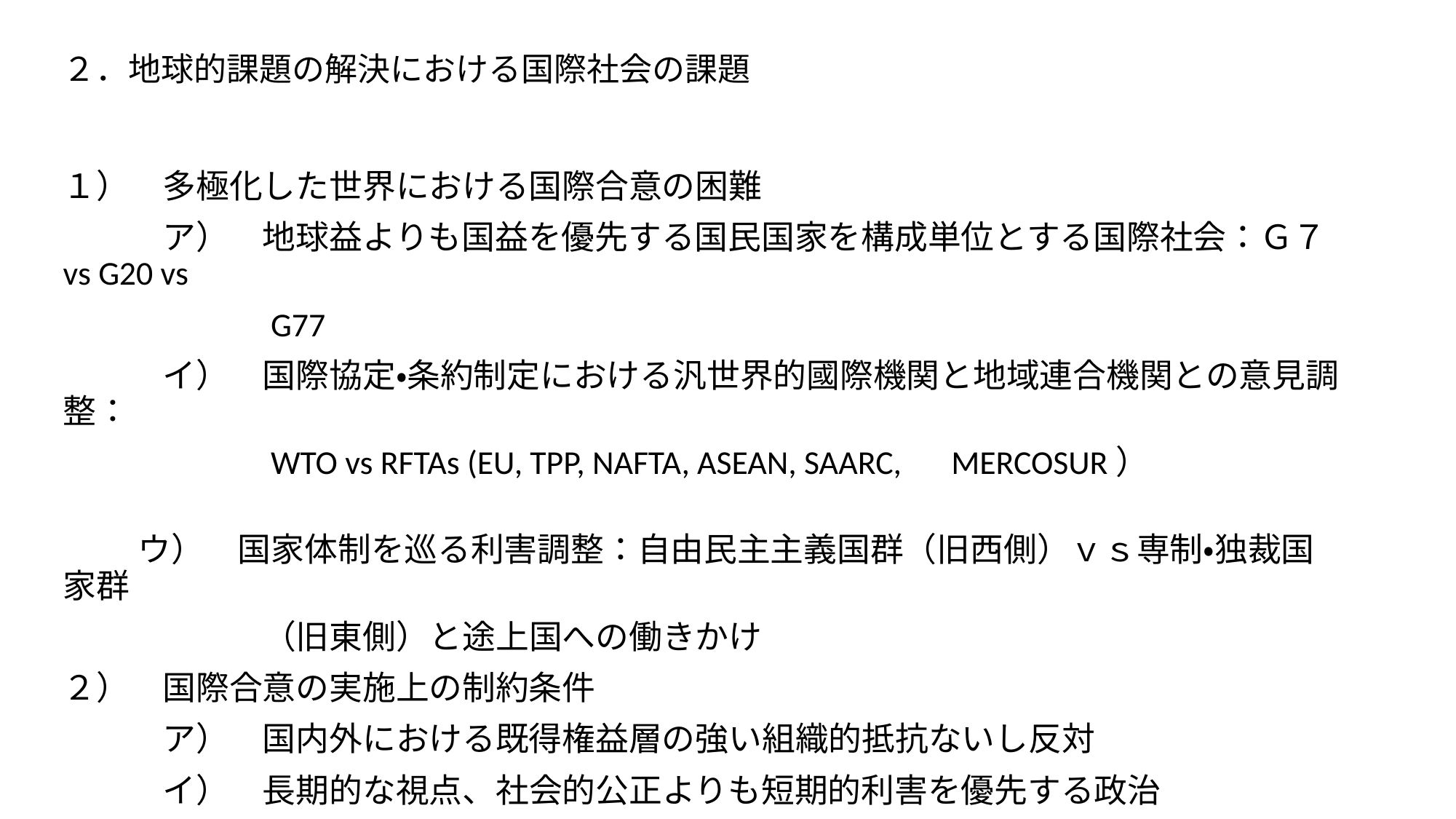

# ２．地球的課題の解決における国際社会の課題
１）　多極化した世界における国際合意の困難
　　　ア）　地球益よりも国益を優先する国民国家を構成単位とする国際社会：Ｇ７ vs G20 vs
　　　　　　G77
　　　イ）　国際協定・条約制定における汎世界的國際機関と地域連合機関との意見調整：
　　　　　　WTO vs RFTAs (EU, TPP, NAFTA, ASEAN, SAARC,　MERCOSUR）
         ウ）　国家体制を巡る利害調整：自由民主主義国群（旧西側）ｖｓ専制・独裁国家群
　　　　　　（旧東側）と途上国への働きかけ
２）　国際合意の実施上の制約条件
　　　ア）　国内外における既得権益層の強い組織的抵抗ないし反対
　　　イ）　長期的な視点、社会的公正よりも短期的利害を優先する政治